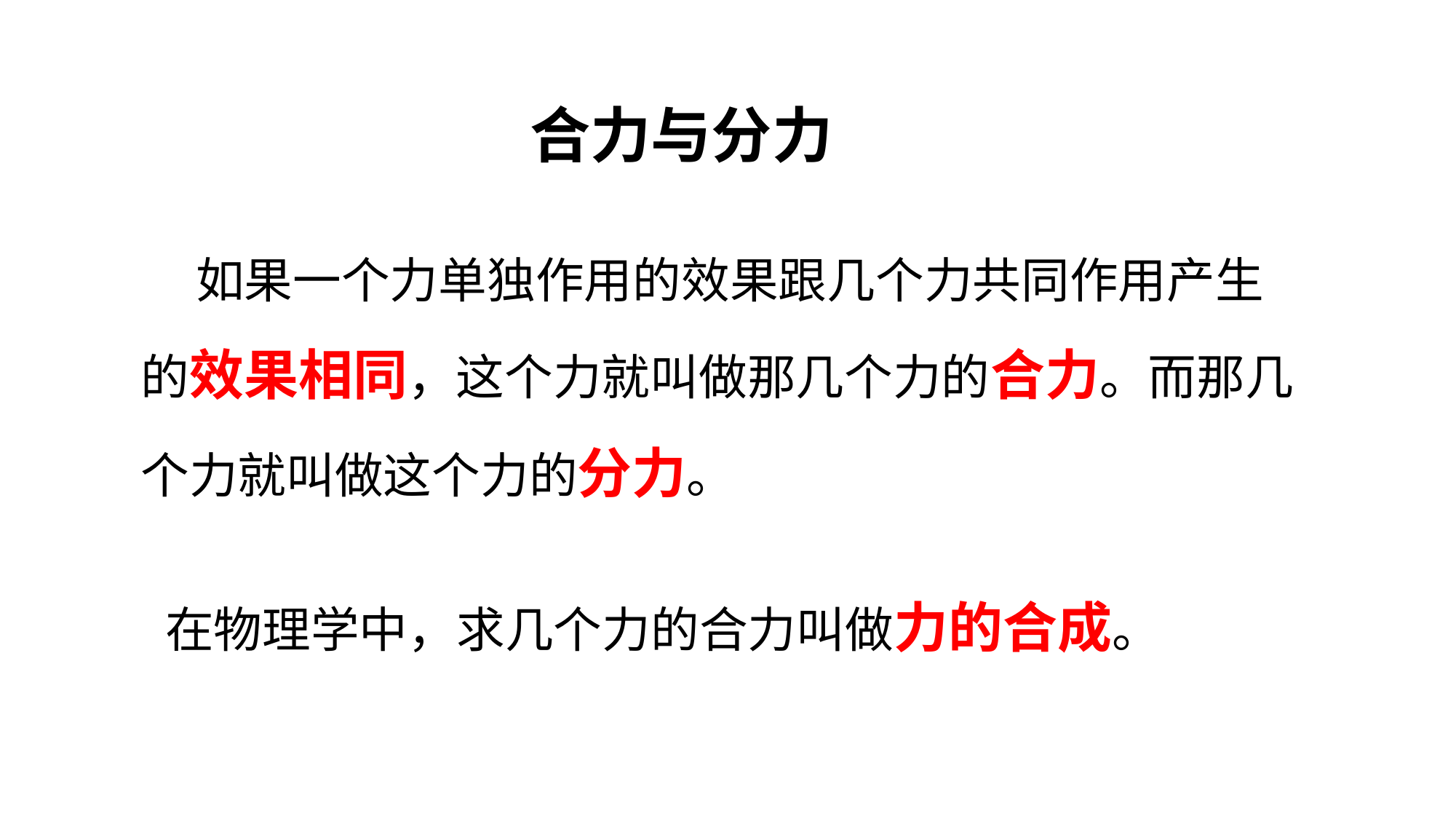

合力与分力
    如果一个力单独作用的效果跟几个力共同作用产生的效果相同，这个力就叫做那几个力的合力。而那几个力就叫做这个力的分力。
在物理学中，求几个力的合力叫做力的合成。